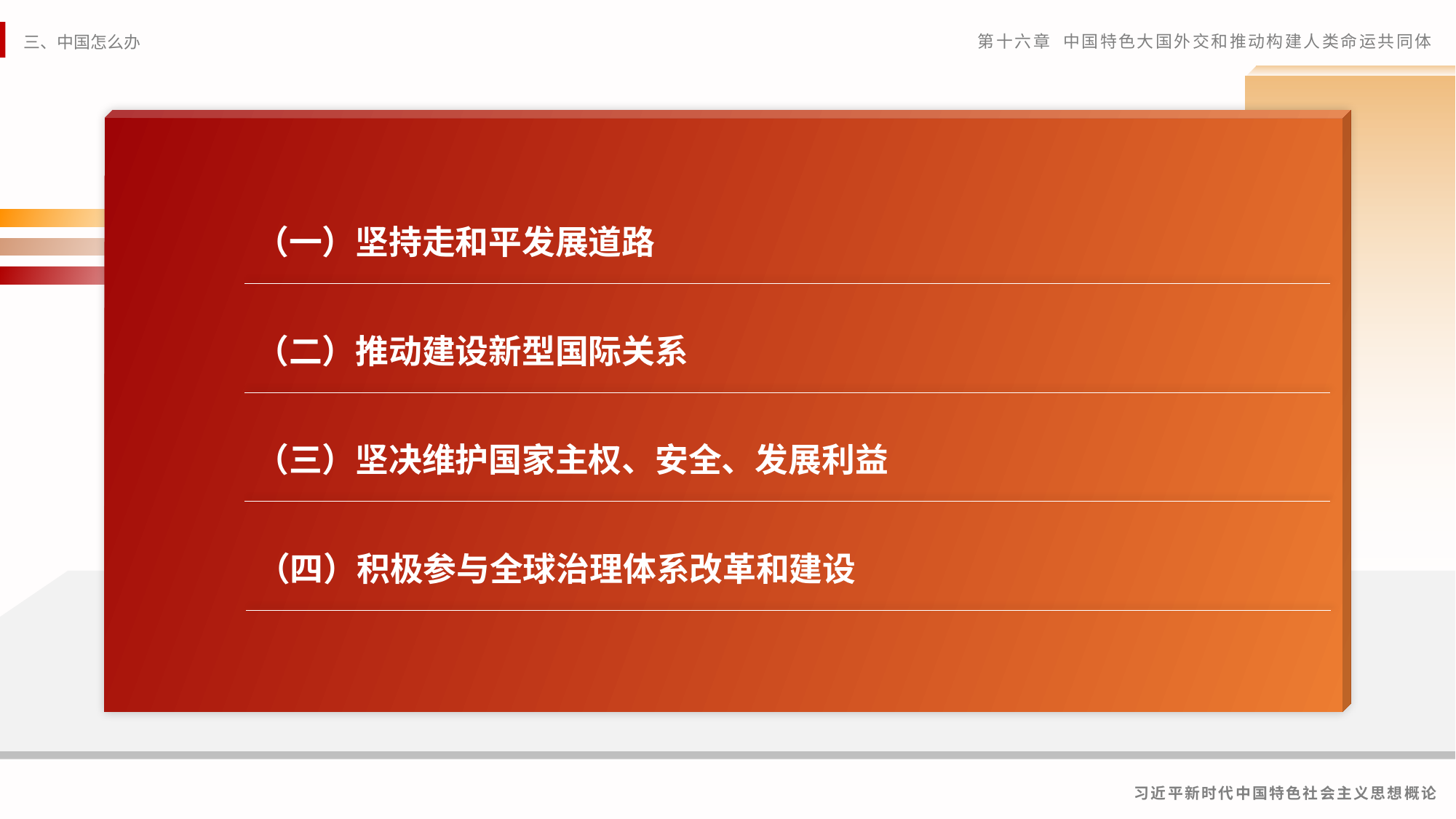

（一）坚持走和平发展道路
（二）推动建设新型国际关系
（三）坚决维护国家主权、安全、发展利益
（四）积极参与全球治理体系改革和建设